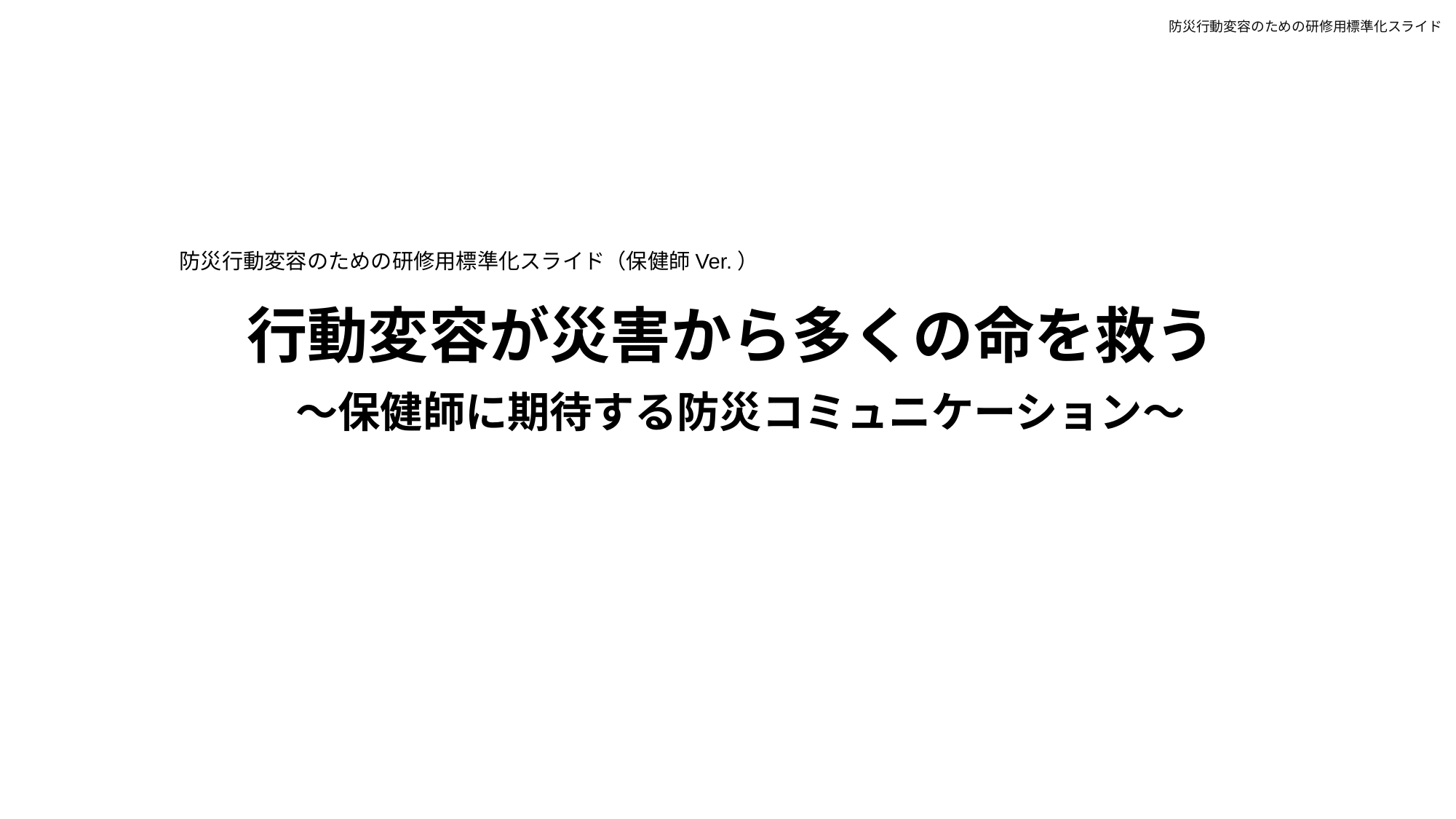

防災行動変容のための研修用標準化スライド
防災行動変容のための研修用標準化スライド（保健師Ver.）

行動変容が災害から多くの命を救う
～保健師に期待する防災コミュニケーション～